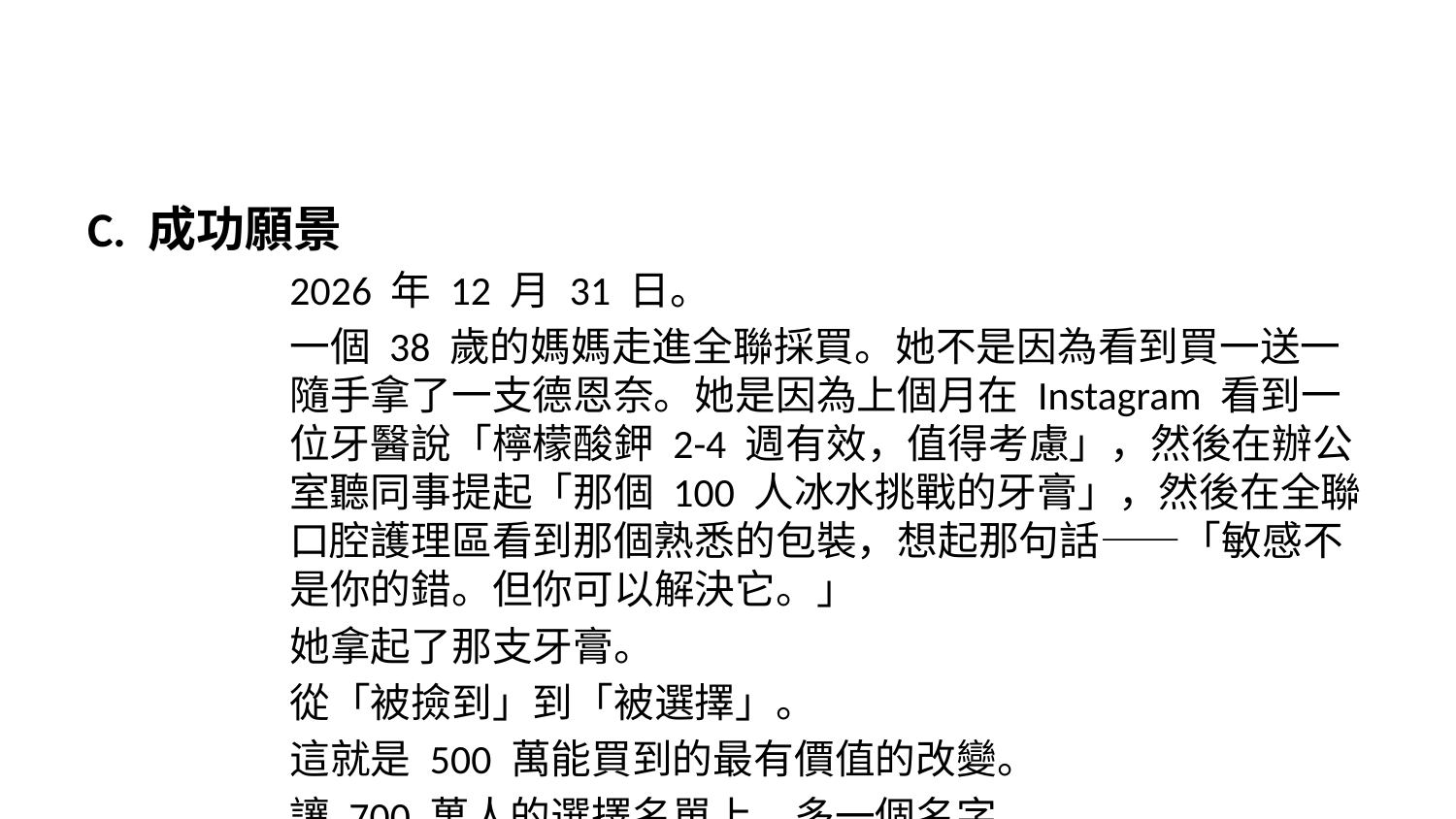

C. 成功願景
2026 年 12 月 31 日。
一個 38 歲的媽媽走進全聯採買。她不是因為看到買一送一隨手拿了一支德恩奈。她是因為上個月在 Instagram 看到一位牙醫說「檸檬酸鉀 2-4 週有效，值得考慮」，然後在辦公室聽同事提起「那個 100 人冰水挑戰的牙膏」，然後在全聯口腔護理區看到那個熟悉的包裝，想起那句話——「敏感不是你的錯。但你可以解決它。」
她拿起了那支牙膏。
從「被撿到」到「被選擇」。
這就是 500 萬能買到的最有價值的改變。
讓 700 萬人的選擇名單上，多一個名字。